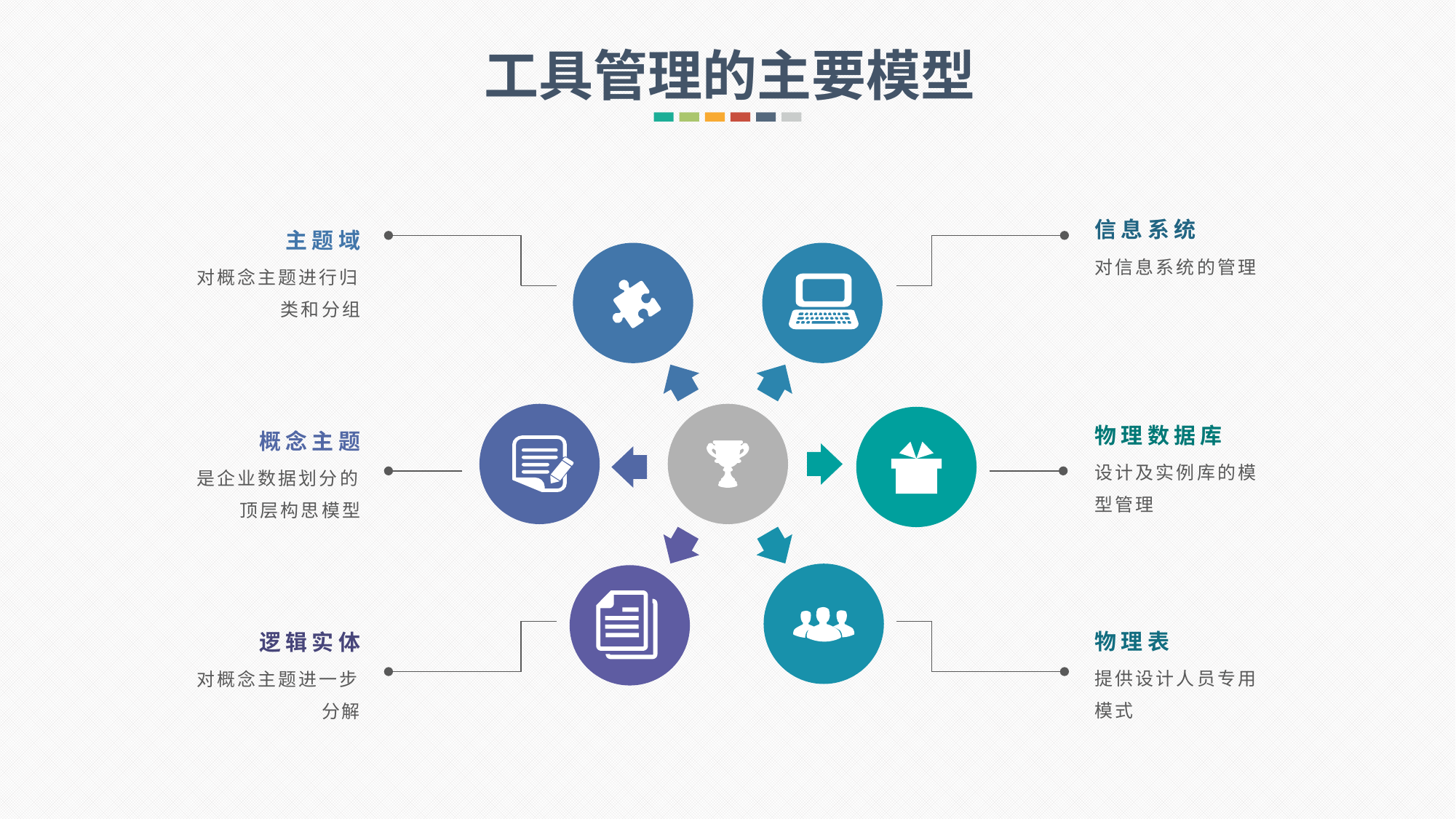

工具管理的主要模型

信息系统
主题域

对信息系统的管理
对概念主题进行归类和分组

物理数据库

概念主题

设计及实例库的模型管理
是企业数据划分的顶层构思模型

物理表
逻辑实体
提供设计人员专用模式
对概念主题进一步分解